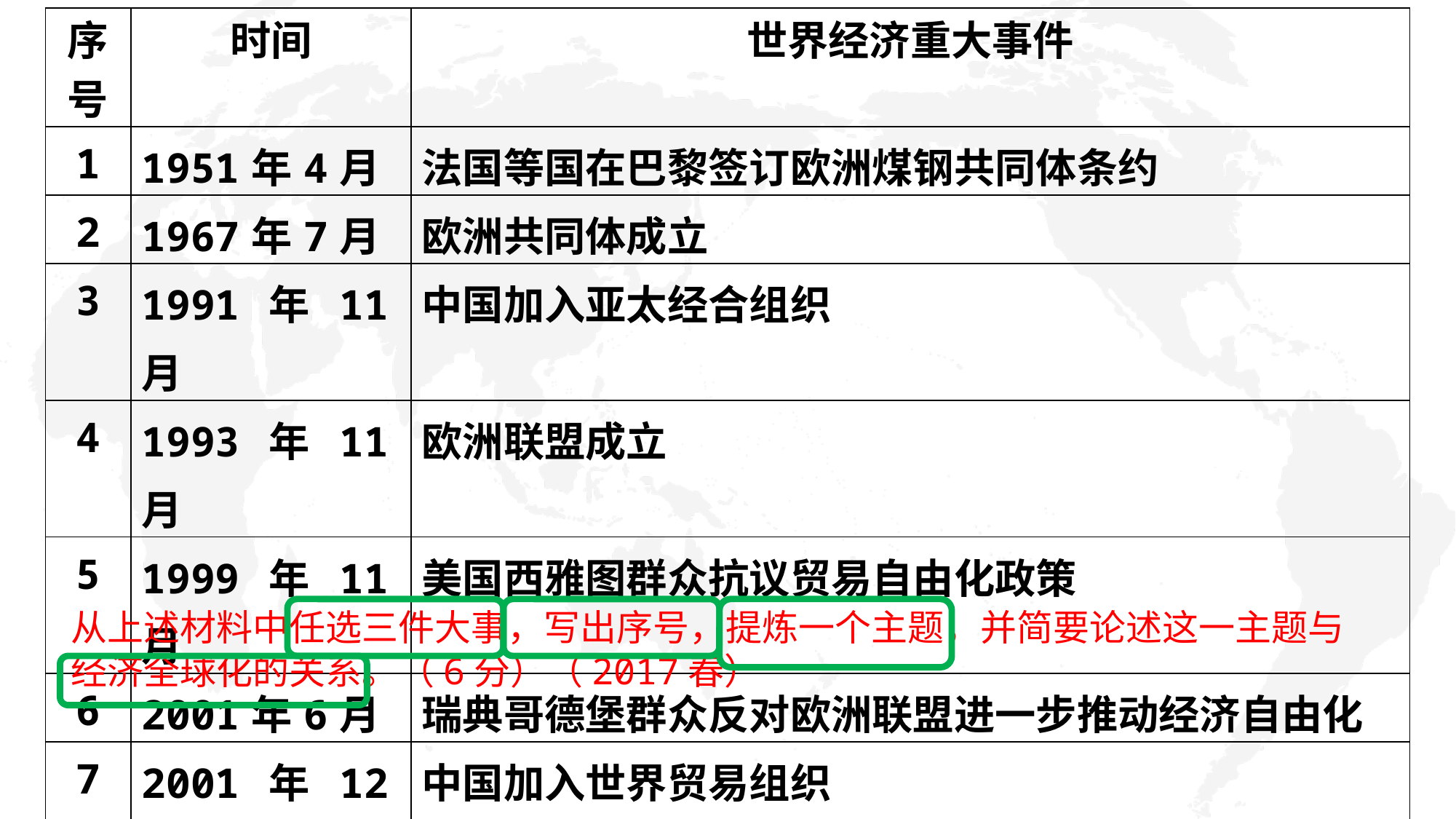

| 序号 | 时间 | 世界经济重大事件 |
| --- | --- | --- |
| 1 | 1951年4月 | 法国等国在巴黎签订欧洲煤钢共同体条约 |
| 2 | 1967年7月 | 欧洲共同体成立 |
| 3 | 1991年11月 | 中国加入亚太经合组织 |
| 4 | 1993年11月 | 欧洲联盟成立 |
| 5 | 1999年11月 | 美国西雅图群众抗议贸易自由化政策 |
| 6 | 2001年6月 | 瑞典哥德堡群众反对欧洲联盟进一步推动经济自由化 |
| 7 | 2001年12月 | 中国加入世界贸易组织 |
| 8 | 2014年9月 | 韩国政府准备放开小米粮食市场，引发农民严重抗议 |
| 9 | 2015年12月 | 由中国发起的亚洲基础设施投资银行正式成立 |
从上述材料中任选三件大事，写出序号，提炼一个主题，并简要论述这一主题与经济全球化的关系。（6分）（2017春）